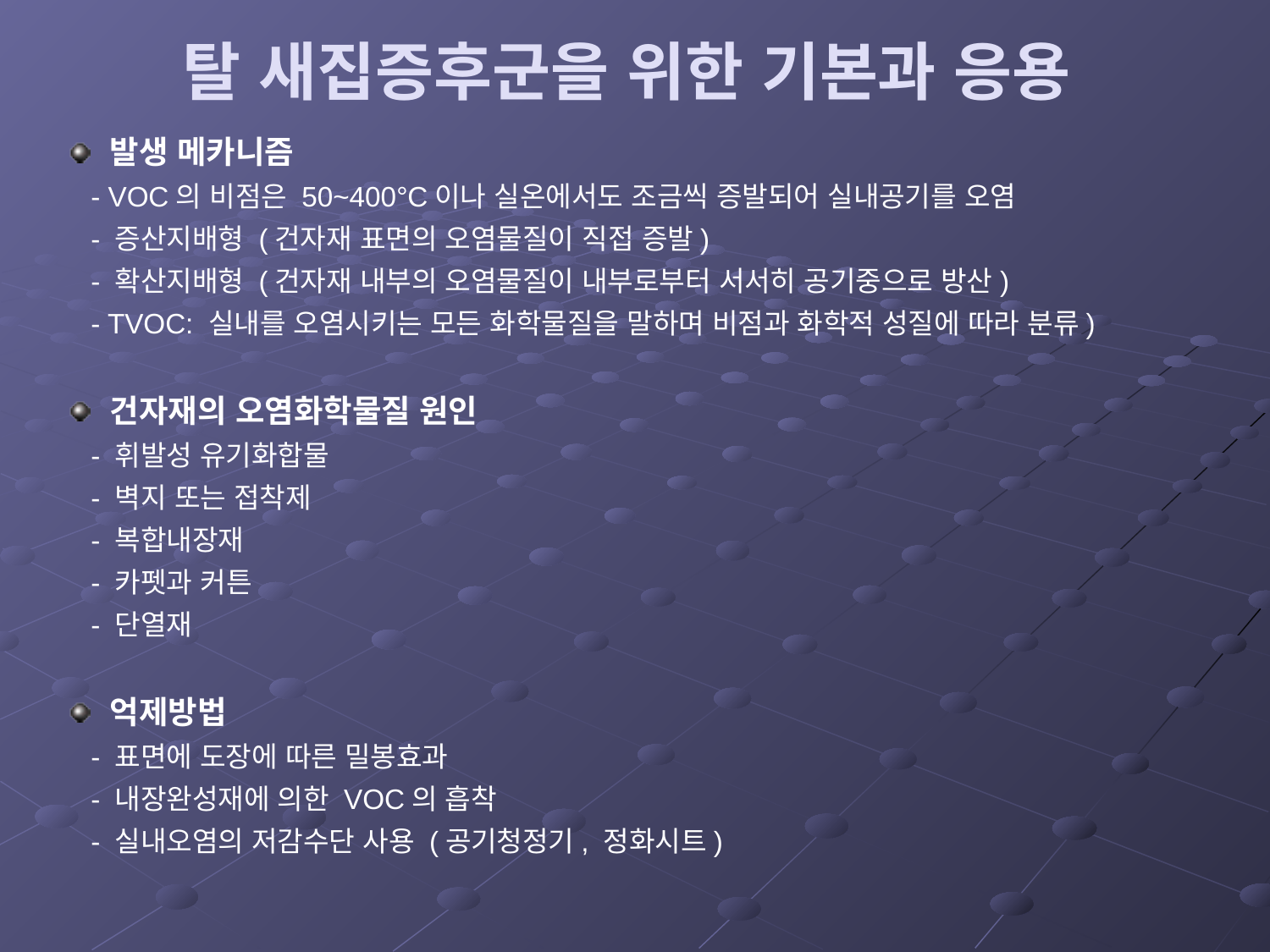

# 탈 새집증후군을 위한 기본과 응용
발생 메카니즘
   - VOC의 비점은 50~400°C이나 실온에서도 조금씩 증발되어 실내공기를 오염
   - 증산지배형 (건자재 표면의 오염물질이 직접 증발)
   - 확산지배형 (건자재 내부의 오염물질이 내부로부터 서서히 공기중으로 방산)
   - TVOC: 실내를 오염시키는 모든 화학물질을 말하며 비점과 화학적 성질에 따라 분류)

건자재의 오염화학물질 원인
   - 휘발성 유기화합물
   - 벽지 또는 접착제
   - 복합내장재
   - 카펫과 커튼
   - 단열재

억제방법
   - 표면에 도장에 따른 밀봉효과
   - 내장완성재에 의한 VOC의 흡착
   - 실내오염의 저감수단 사용 (공기청정기, 정화시트)